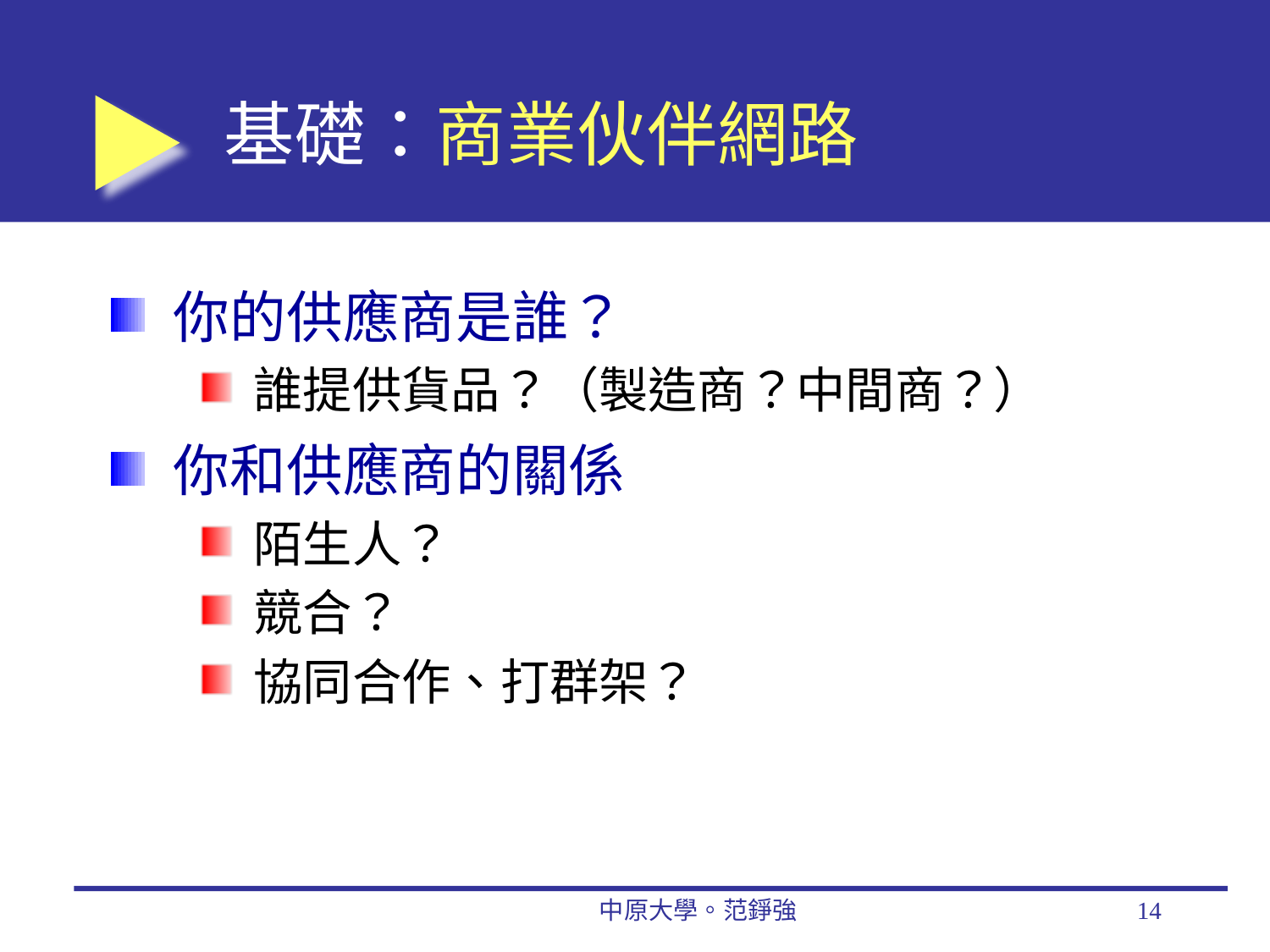

# 基礎：商業伙伴網路
你的供應商是誰？
誰提供貨品？（製造商？中間商？）
你和供應商的關係
陌生人？
競合？
協同合作、打群架？
中原大學。范錚強
14